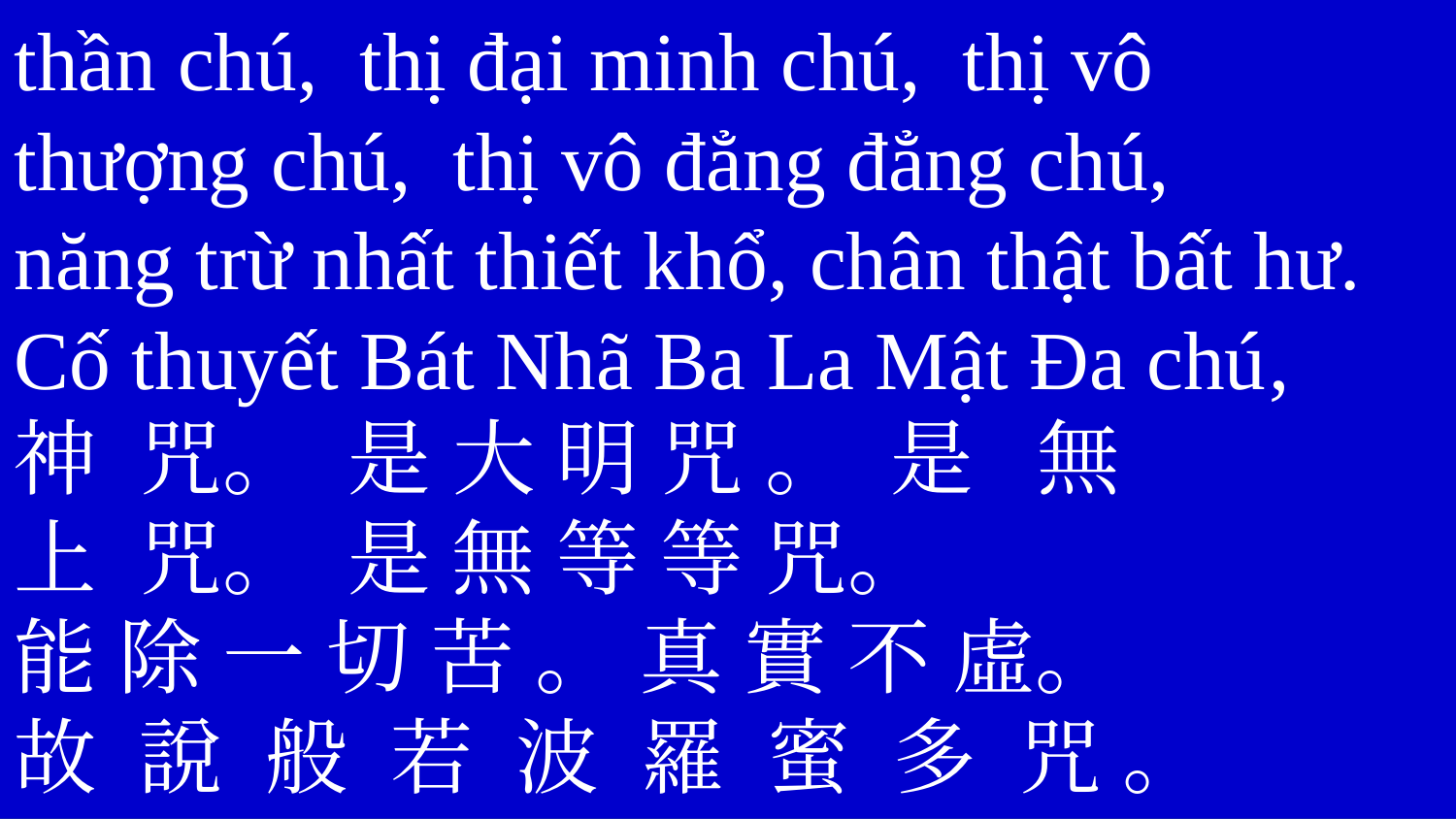

thần chú,  thị đại minh chú,  thị vô
thượng chú,  thị vô đẳng đẳng chú,
năng trừ nhất thiết khổ, chân thật bất hư.
Cố thuyết Bát Nhã Ba La Mật Đa chú,
神  咒。  是 大 明 咒 。  是   無
上  咒。  是 無 等 等 咒。
能 除 一 切 苦 。 真 實 不 虛。
故  說  般  若  波  羅  蜜  多  咒 。